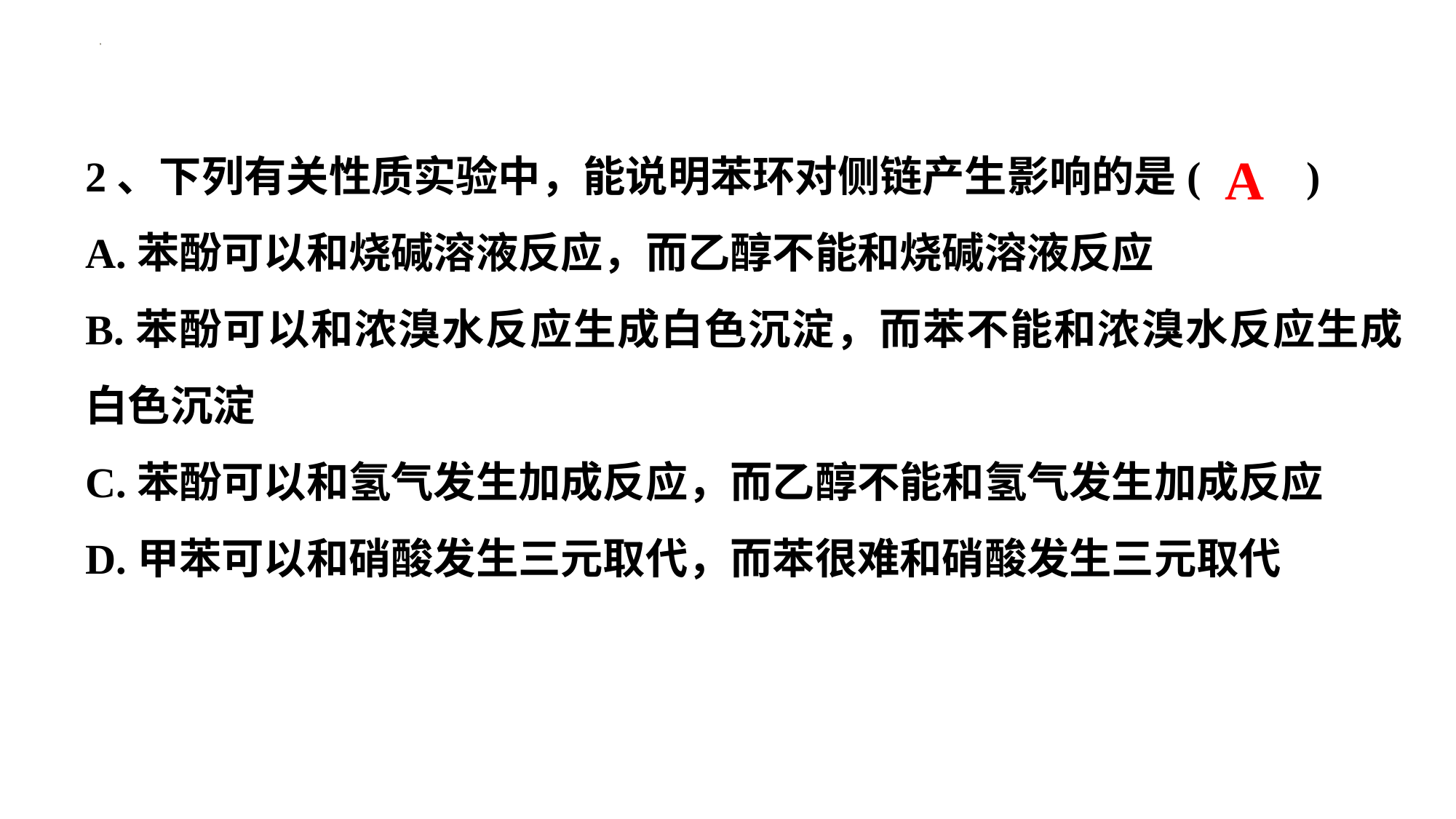

2、下列有关性质实验中，能说明苯环对侧链产生影响的是(          )
A.苯酚可以和烧碱溶液反应，而乙醇不能和烧碱溶液反应
B.苯酚可以和浓溴水反应生成白色沉淀，而苯不能和浓溴水反应生成白色沉淀
C.苯酚可以和氢气发生加成反应，而乙醇不能和氢气发生加成反应
D.甲苯可以和硝酸发生三元取代，而苯很难和硝酸发生三元取代
A